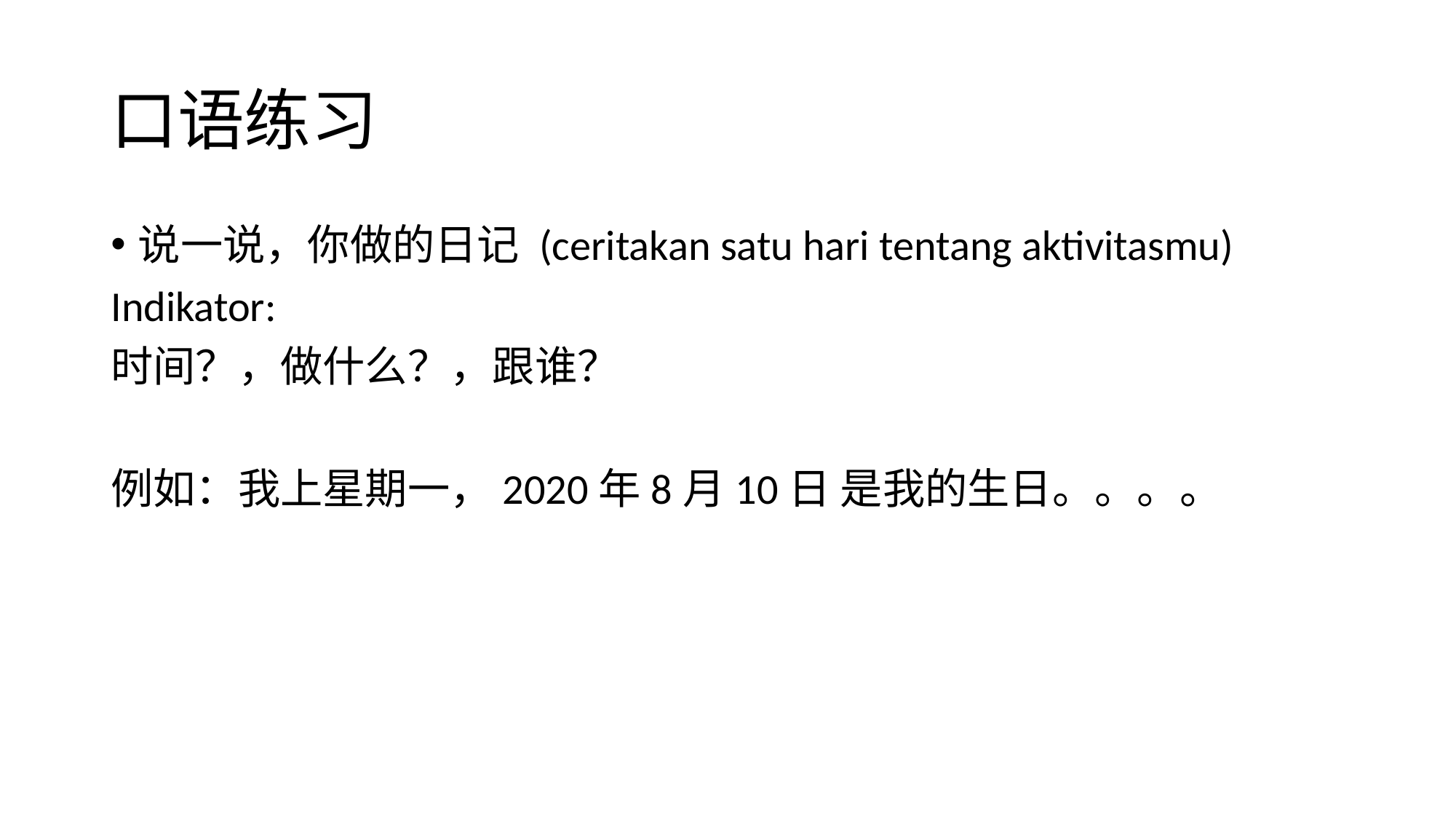

# 口语练习
说一说，你做的日记 (ceritakan satu hari tentang aktivitasmu)
Indikator:
时间？，做什么？，跟谁？

例如：我上星期一，2020年8月10日 是我的生日。。。。